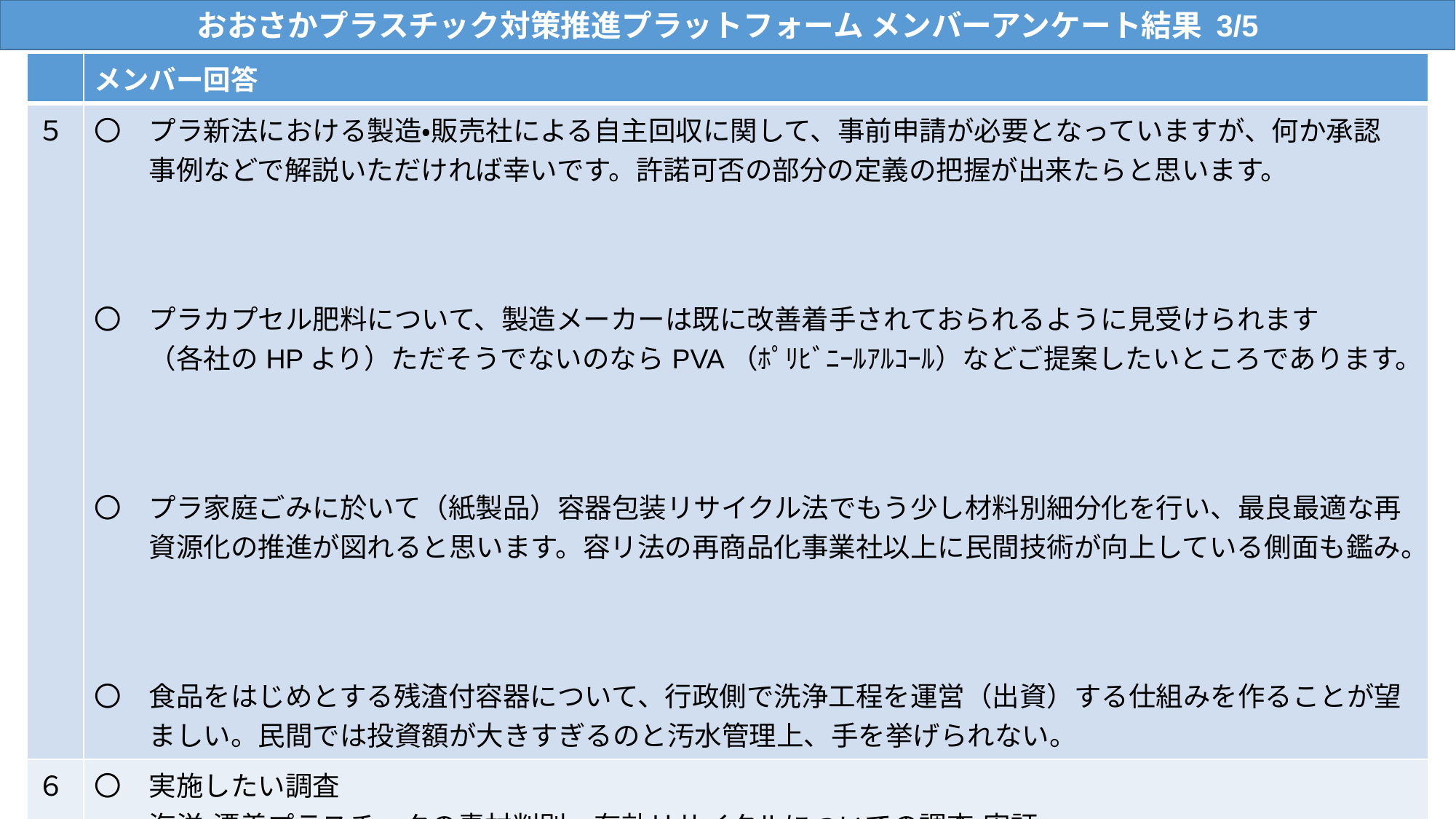

おおさかプラスチック対策推進プラットフォーム メンバーアンケート結果 3/5
|  | メンバー回答 |
| --- | --- |
| ５ | 〇　プラ新法における製造・販売社による自主回収に関して、事前申請が必要となっていますが、何か承認 　　事例などで解説いただければ幸いです。許諾可否の部分の定義の把握が出来たらと思います。　　　　　　　　　　　　　　　　　　　　　　　　　　　　　　　　　　　　　　　　　　　　　　　　　　　　　　　　　　　　　　　　　　　　　　　　　　　　　　　 〇　プラカプセル肥料について、製造メーカーは既に改善着手されておられるように見受けられます 　　（各社のHPより）ただそうでないのならPVA（ﾎﾟﾘﾋﾞﾆｰﾙｱﾙｺｰﾙ）などご提案したいところであります。　　　　　　　　　　　　　　　　　　　　　　　　　　　　　　　　　　　　　　　　　　　　　　　　　　　　　　 〇　プラ家庭ごみに於いて（紙製品）容器包装リサイクル法でもう少し材料別細分化を行い、最良最適な再 　　資源化の推進が図れると思います。容リ法の再商品化事業社以上に民間技術が向上している側面も鑑み。　　　　　　　　　　　　　　　　　　　　　　　　　　　　　　　　　　　　　　　　　　　　　　　　　　 〇　食品をはじめとする残渣付容器について、行政側で洗浄工程を運営（出資）する仕組みを作ることが望 　　ましい。民間では投資額が大きすぎるのと汚水管理上、手を挙げられない。 |
| ６ | 〇　実施したい調査 　　海洋・漂着プラスチックの素材判別、有効リサイクルについての調査・実証 　　オフィス・工場系廃プラの分別廃棄へのハードル調査(分別・インフラ等々) 〇　知りたいこと 　　動脈・排出側のリサイクルを考慮したプラスチック製造業のトレンド 　　欧州では、モノマテリアル化、顔料のカーボンフリーなどに傾きつつある。日本では？ 〇　探している 　　事業ごみの廃プラ排出量がそこそこ多く、調査に協力してくれそうな企業 |